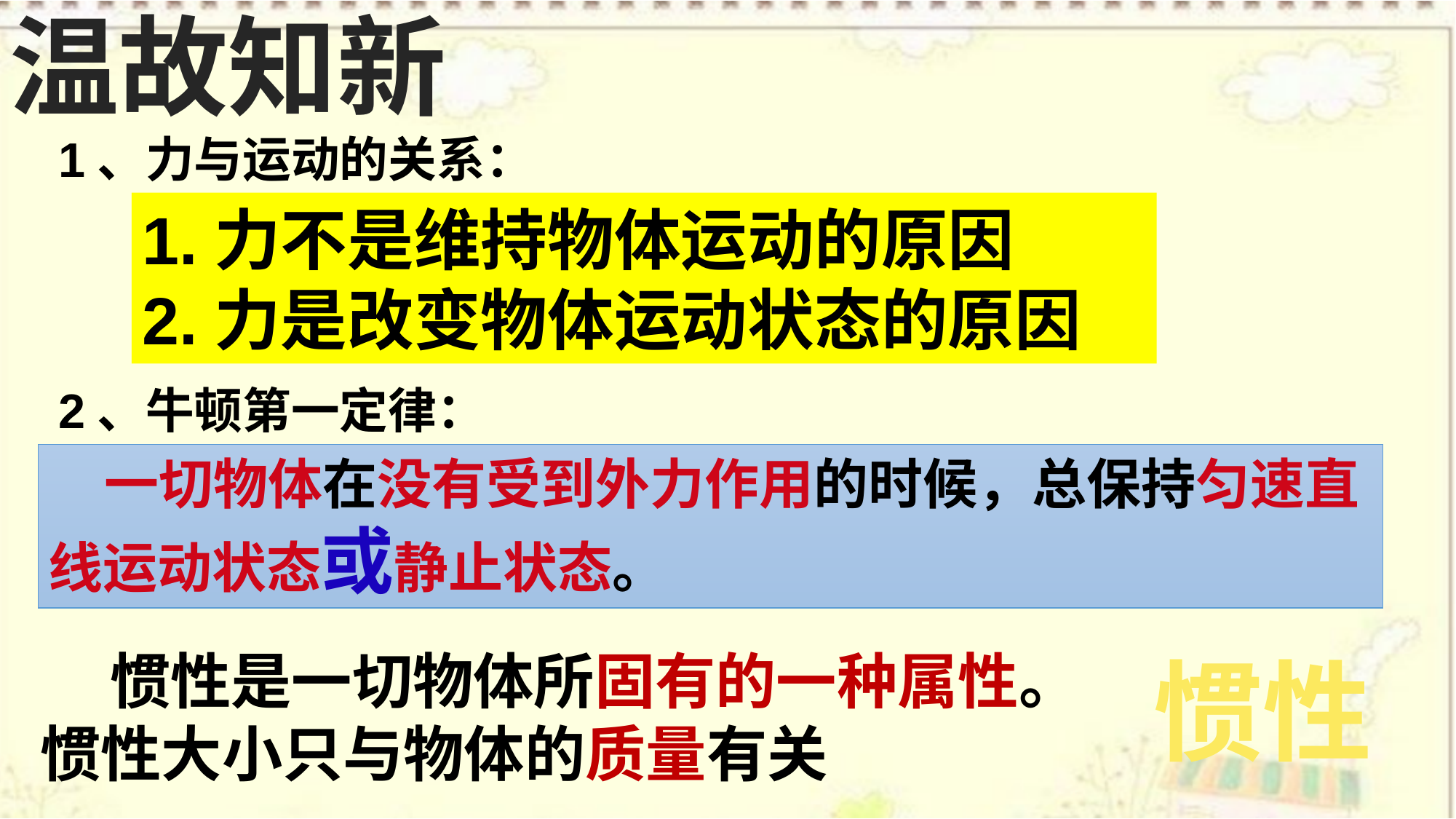

温故知新
1、力与运动的关系：
1.力不是维持物体运动的原因
2.力是改变物体运动状态的原因
2、牛顿第一定律：
    一切物体在没有受到外力作用的时候，总保持匀速直线运动状态或静止状态。
    惯性是一切物体所固有的一种属性。惯性大小只与物体的质量有关
惯性